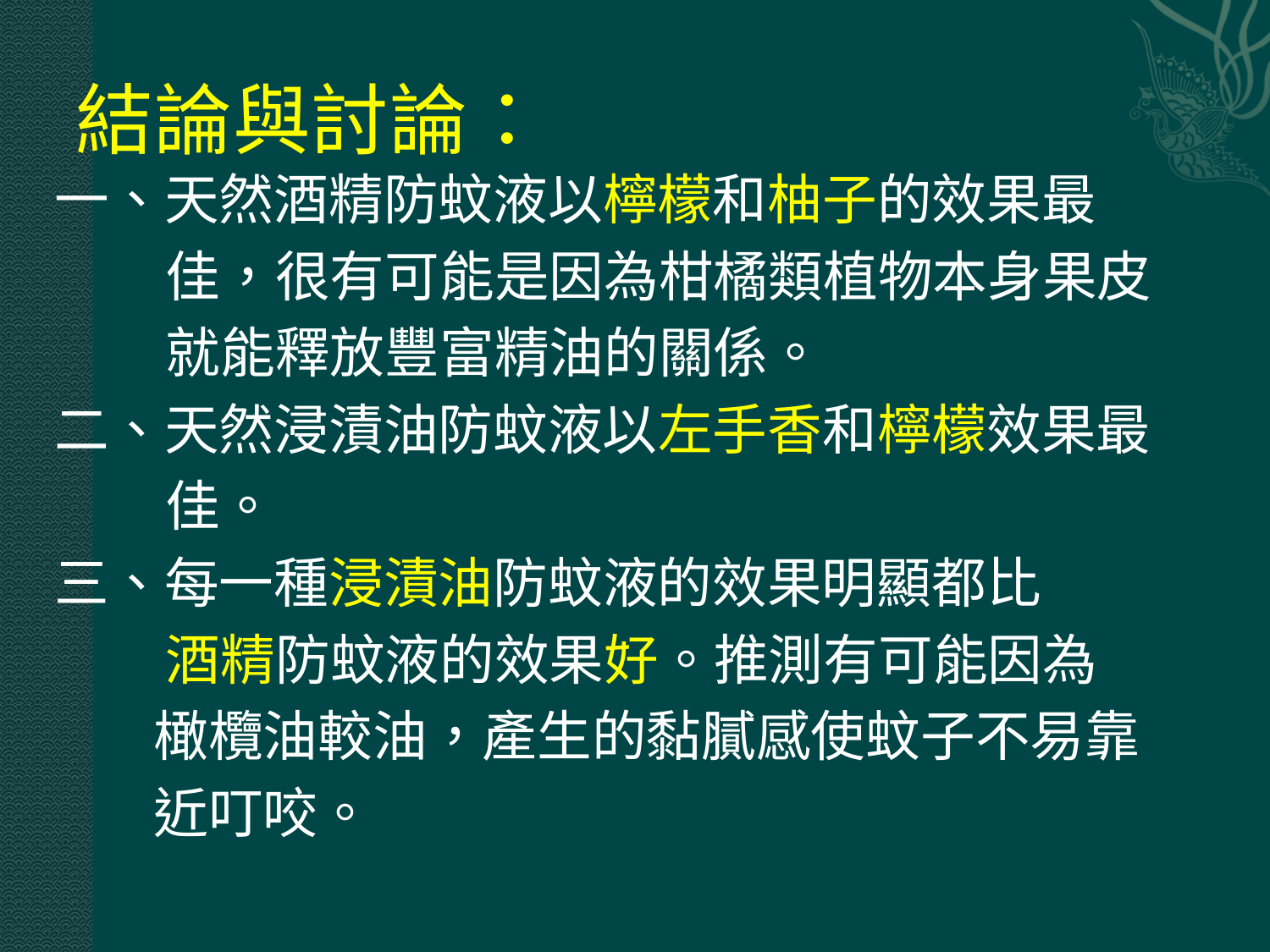

# 結論與討論：
一、天然酒精防蚊液以檸檬和柚子的效果最
        佳，很有可能是因為柑橘類植物本身果皮
        就能釋放豐富精油的關係。
二、天然浸漬油防蚊液以左手香和檸檬效果最
        佳。
三、每一種浸漬油防蚊液的效果明顯都比
        酒精防蚊液的效果好。推測有可能因為
       橄欖油較油，產生的黏膩感使蚊子不易靠
       近叮咬。